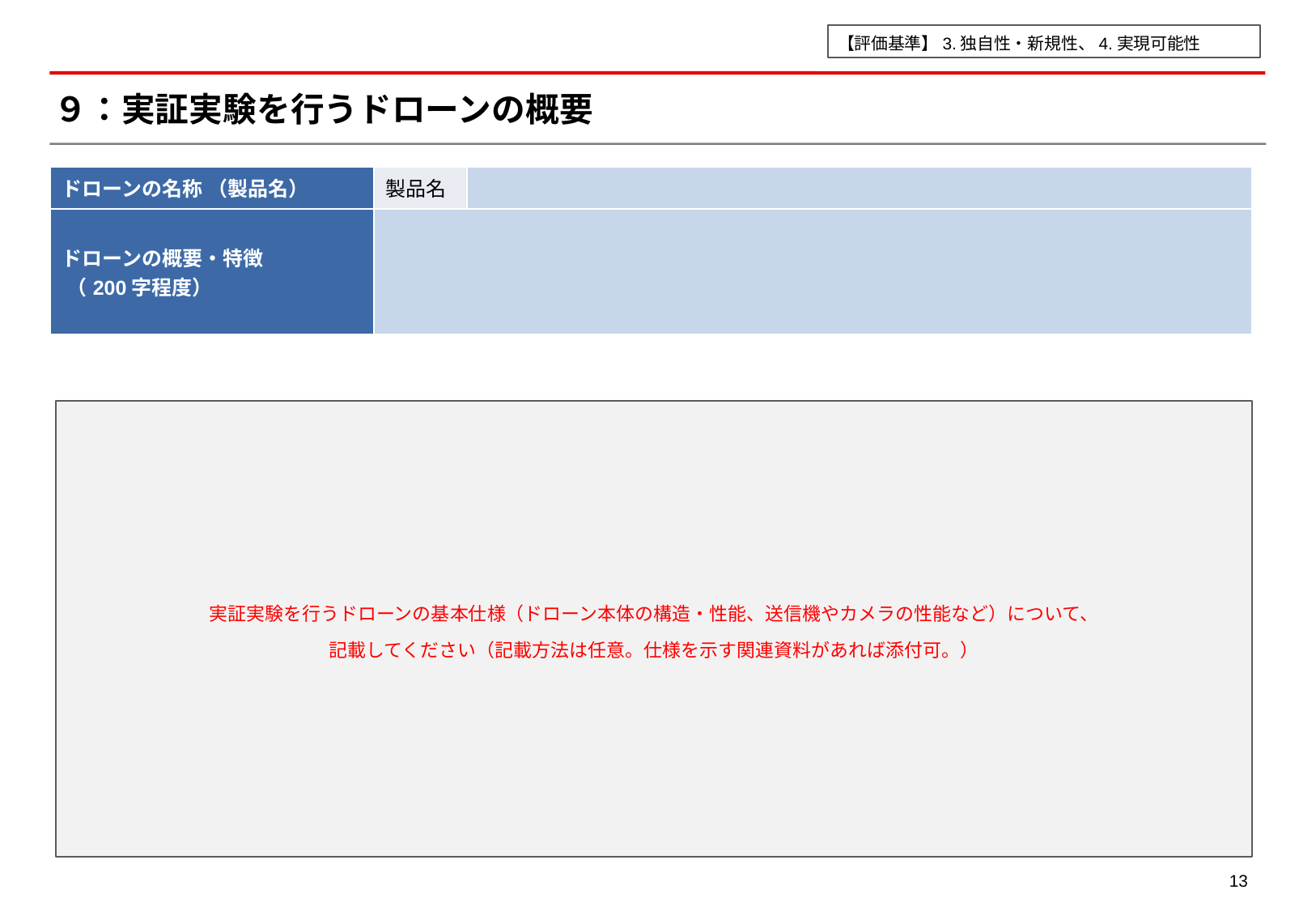

【評価基準】3.独自性・新規性、4.実現可能性
# ９：実証実験を行うドローンの概要
| ドローンの名称 （製品名） | 製品名 |  |
| --- | --- | --- |
| ドローンの概要・特徴 （200字程度） |  |  |
実証実験を行うドローンの基本仕様（ドローン本体の構造・性能、送信機やカメラの性能など）について、
記載してください（記載方法は任意。仕様を示す関連資料があれば添付可。）